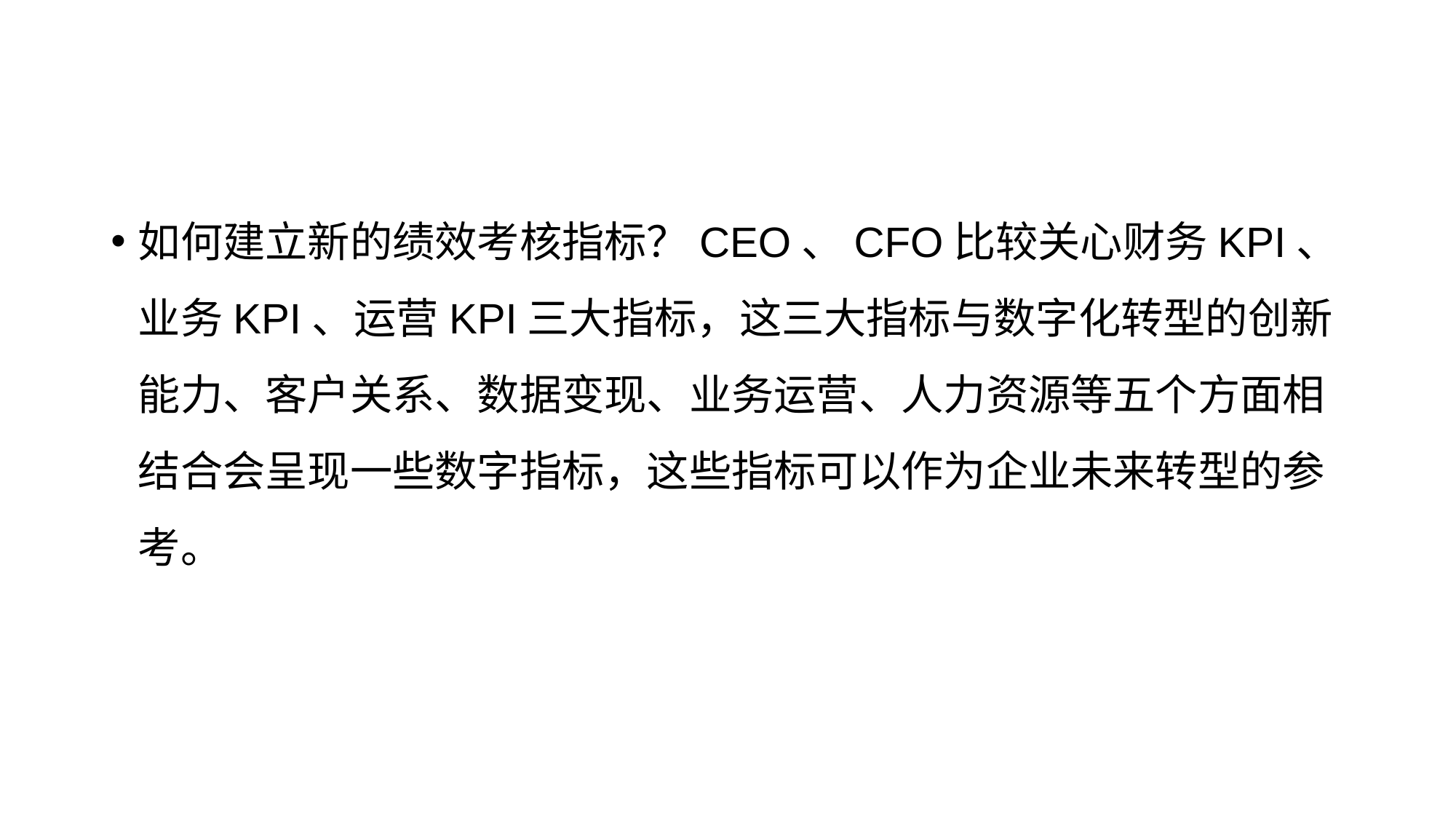

如何建立新的绩效考核指标？CEO、CFO比较关心财务KPI、业务KPI、运营KPI三大指标，这三大指标与数字化转型的创新能力、客户关系、数据变现、业务运营、人力资源等五个方面相结合会呈现一些数字指标，这些指标可以作为企业未来转型的参考。